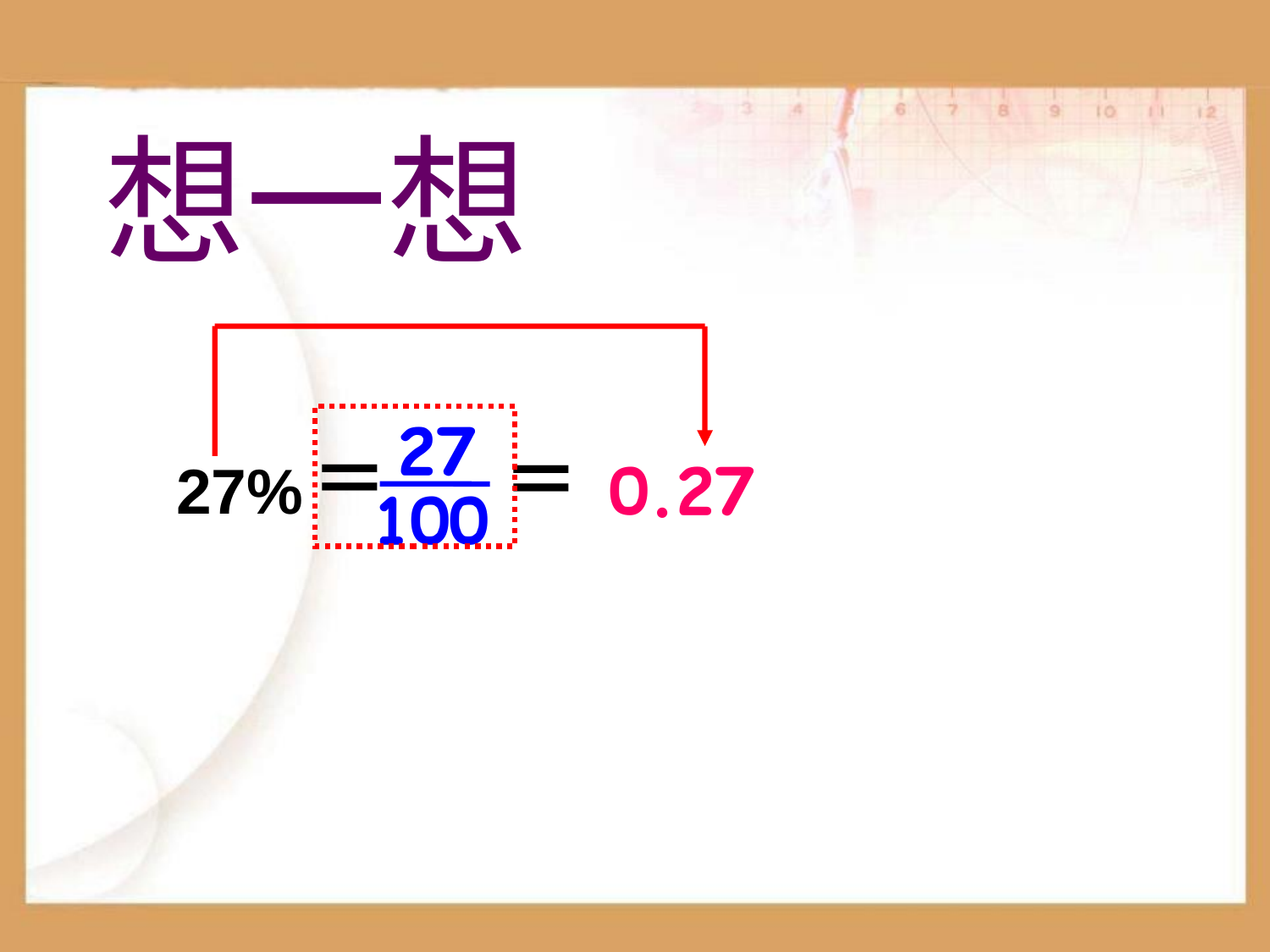

# 想一想

27
100

＝
＝
27%
0.27